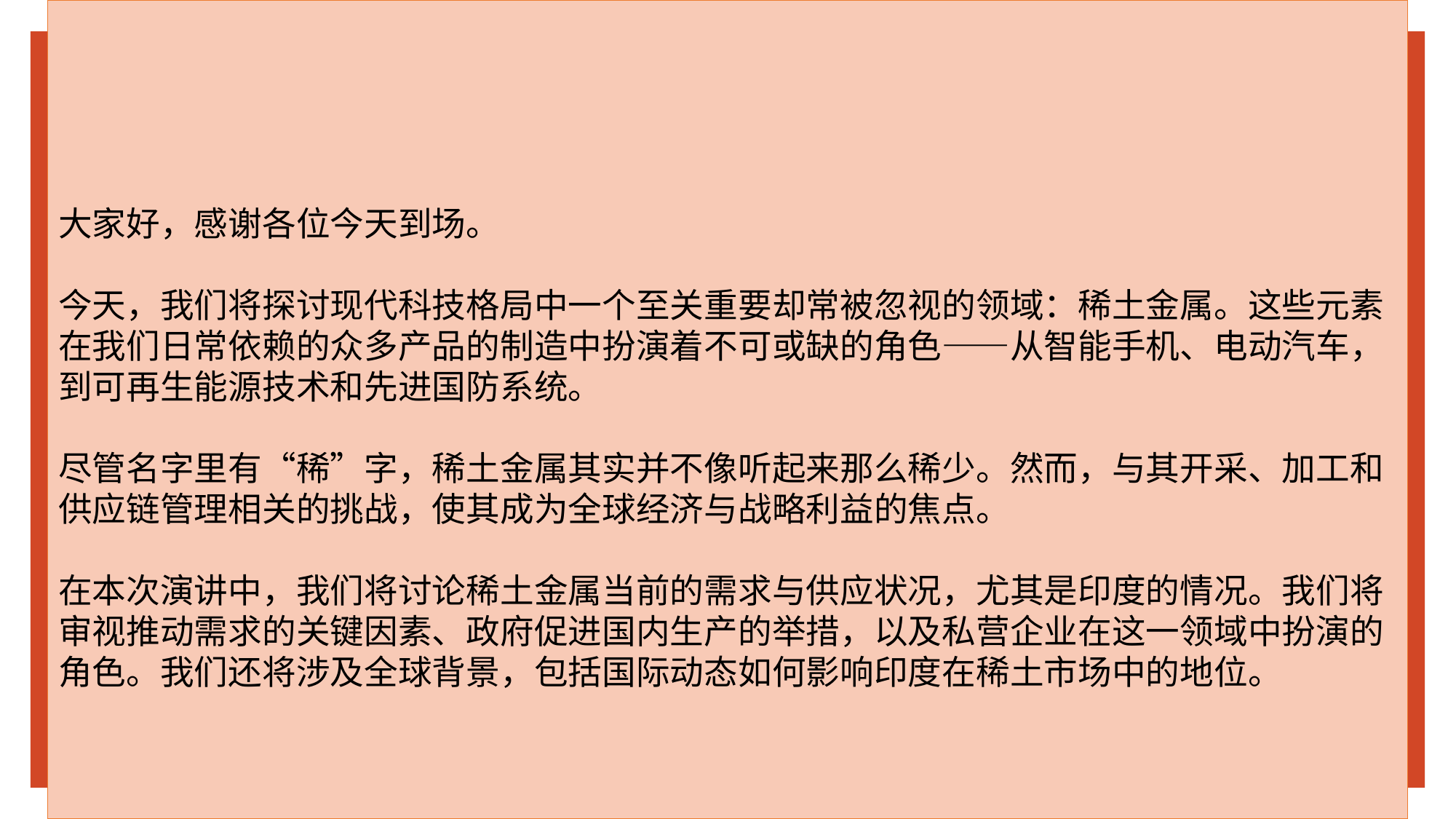

# 大家好，感谢各位今天到场。 今天，我们将探讨现代科技格局中一个至关重要却常被忽视的领域：稀土金属。这些元素在我们日常依赖的众多产品的制造中扮演着不可或缺的角色——从智能手机、电动汽车，到可再生能源技术和先进国防系统。 尽管名字里有“稀”字，稀土金属其实并不像听起来那么稀少。然而，与其开采、加工和供应链管理相关的挑战，使其成为全球经济与战略利益的焦点。 在本次演讲中，我们将讨论稀土金属当前的需求与供应状况，尤其是印度的情况。我们将审视推动需求的关键因素、政府促进国内生产的举措，以及私营企业在这一领域中扮演的角色。我们还将涉及全球背景，包括国际动态如何影响印度在稀土市场中的地位。